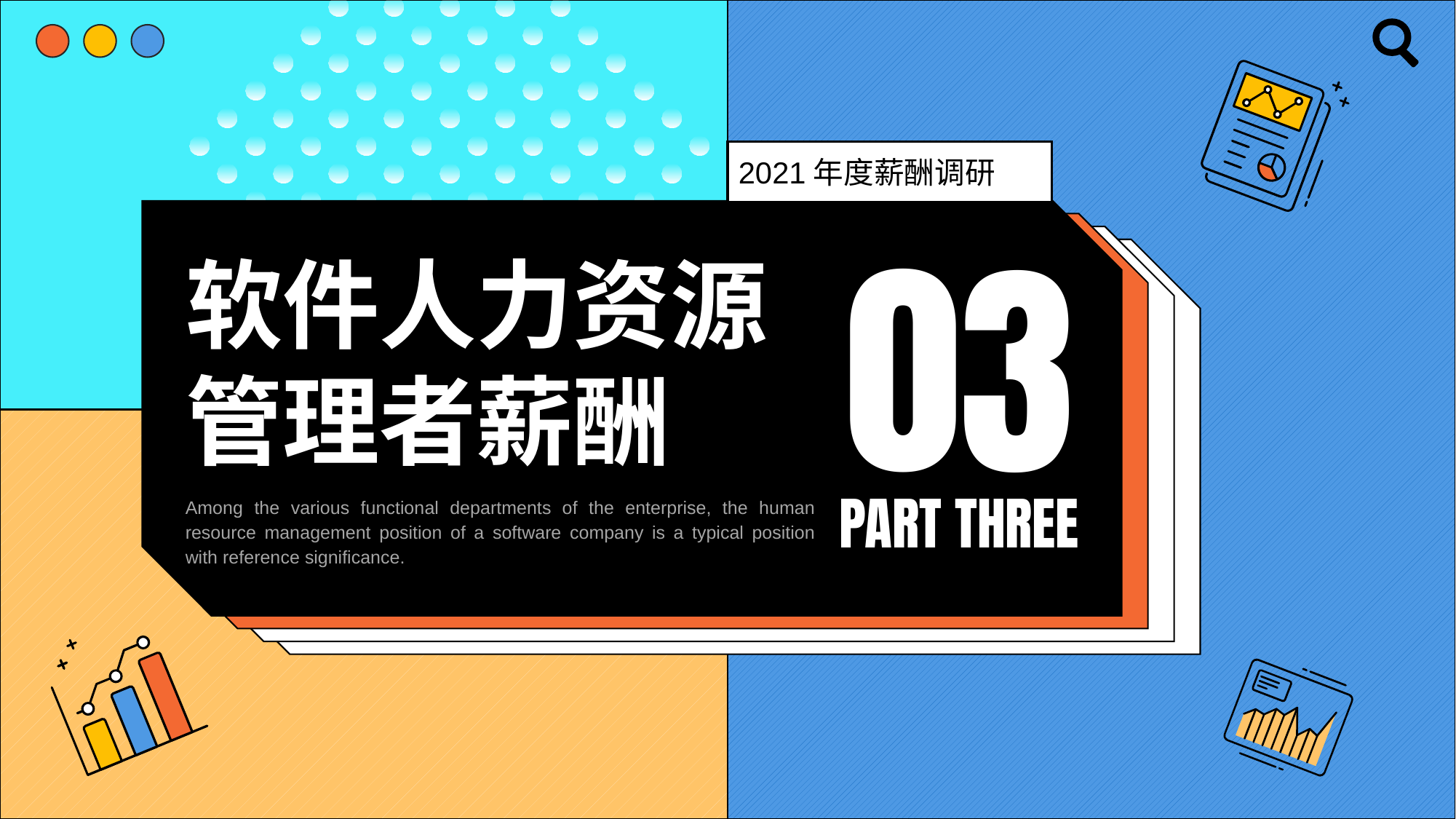

2021年度薪酬调研

03
软件人力资源
管理者薪酬
PART THREE
Among the various functional departments of the enterprise, the human resource management position of a software company is a typical position with reference significance.